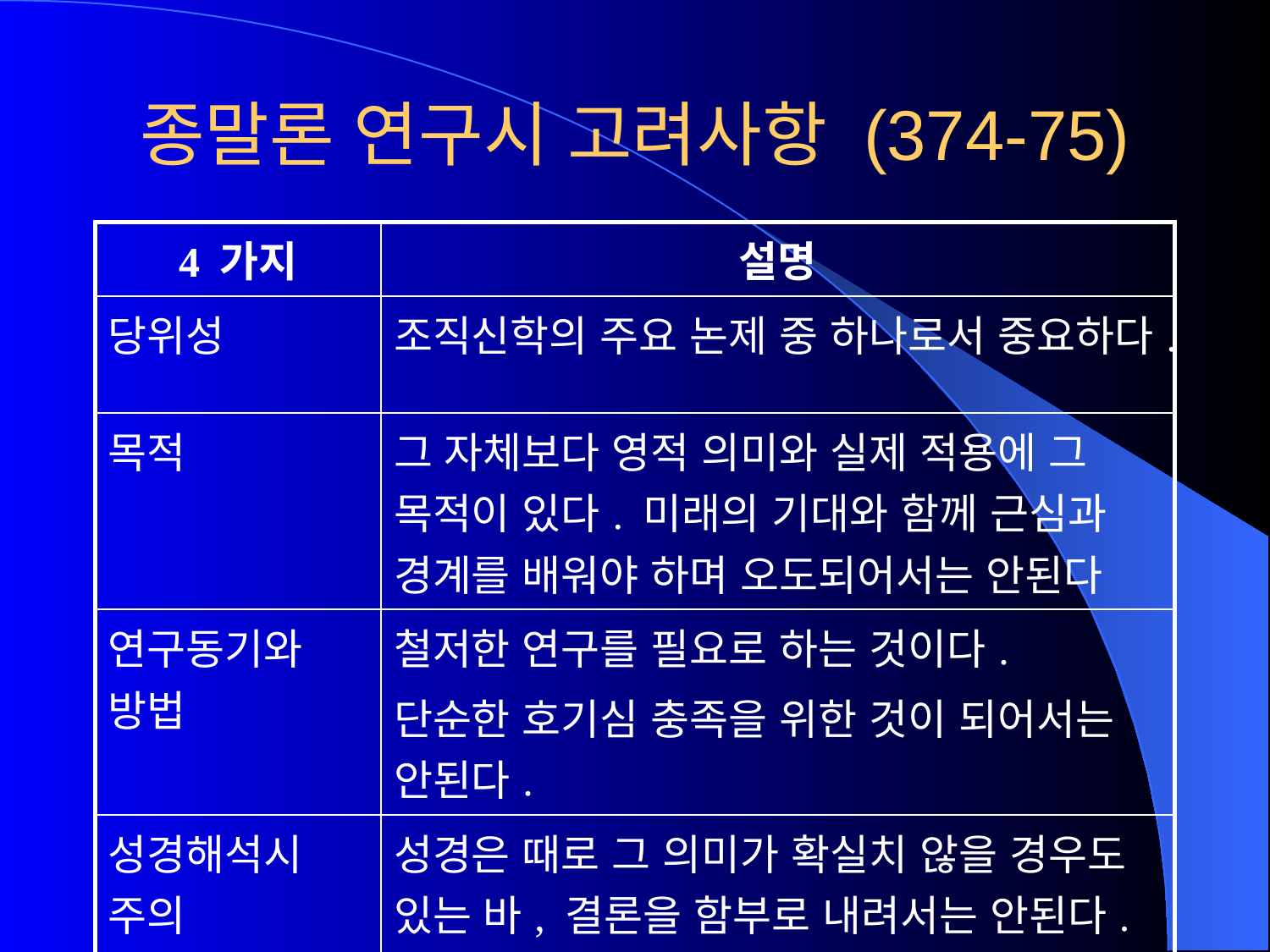

# 종말론 연구시 고려사항 (374-75)
| 4 가지 | 설명 |
| --- | --- |
| 당위성 | 조직신학의 주요 논제 중 하나로서 중요하다. |
| 목적 | 그 자체보다 영적 의미와 실제 적용에 그 목적이 있다. 미래의 기대와 함께 근심과 경계를 배워야 하며 오도되어서는 안된다 |
| 연구동기와 방법 | 철저한 연구를 필요로 하는 것이다. 단순한 호기심 충족을 위한 것이 되어서는 안된다. |
| 성경해석시 주의 | 성경은 때로 그 의미가 확실치 않을 경우도 있는 바, 결론을 함부로 내려서는 안된다. |